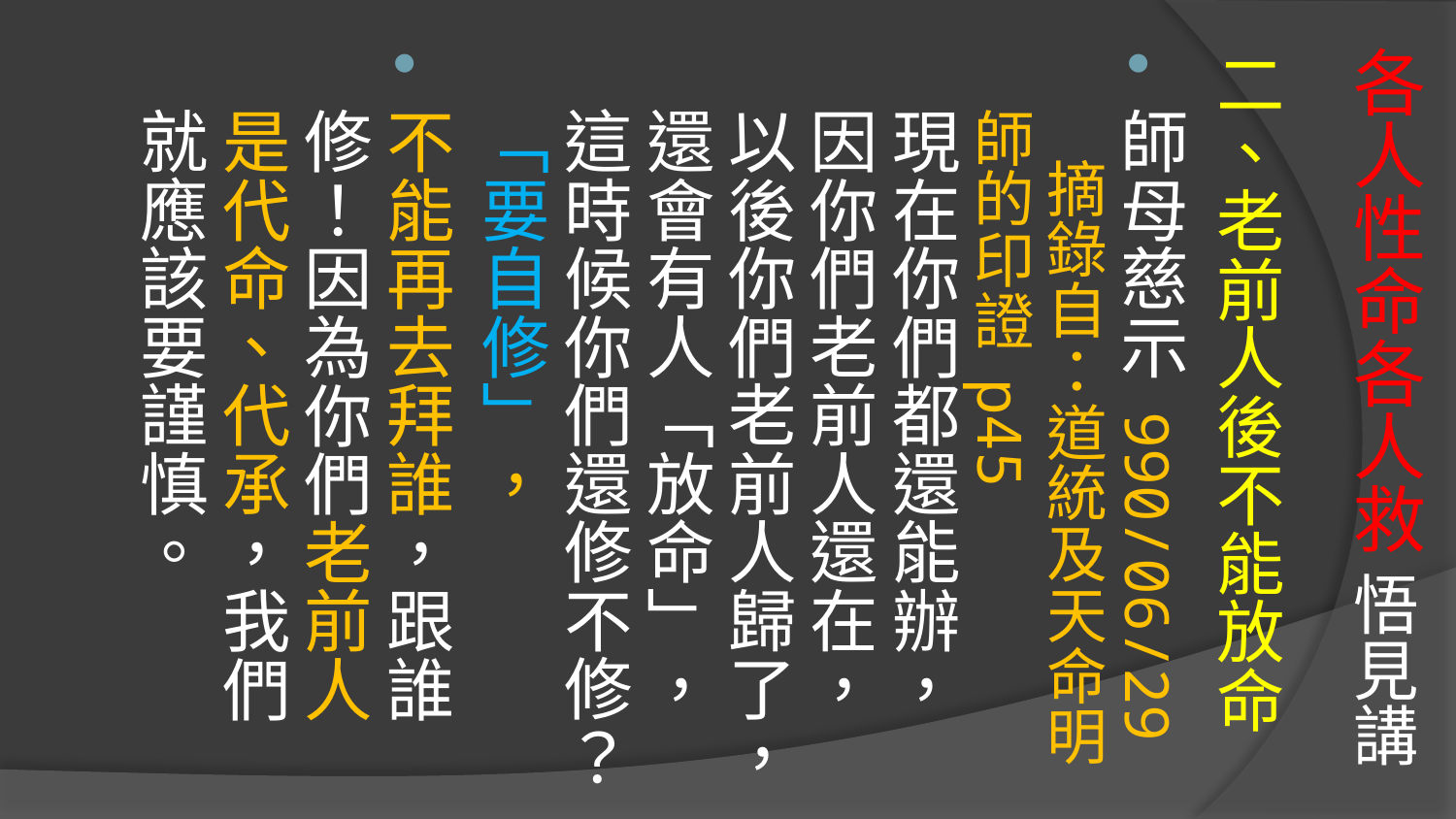

# 各人性命各人救 悟見講
二、老前人後不能放命
師母慈示 990/06/29   摘錄自：道統及天命明師的印證 p45
現在你們都還能辦，因你們老前人還在，以後你們老前人歸了，還會有人「放命」，這時候你們還修不修？「要自修」，
不能再去拜誰，跟誰修！因為你們老前人是代命、代承，我們就應該要謹慎。